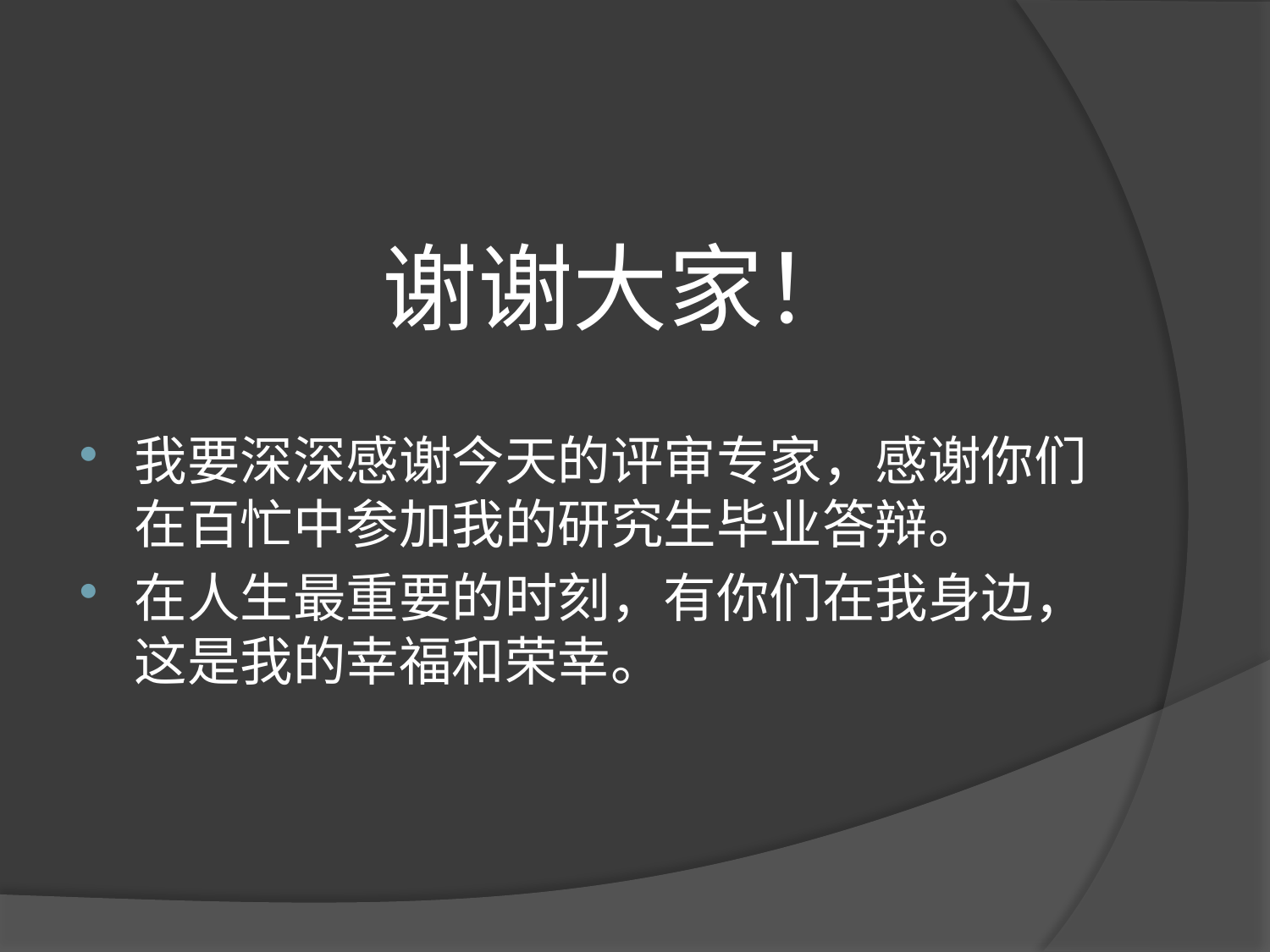

#
     谢谢大家！

我要深深感谢今天的评审专家，感谢你们在百忙中参加我的研究生毕业答辩。
在人生最重要的时刻，有你们在我身边，这是我的幸福和荣幸。